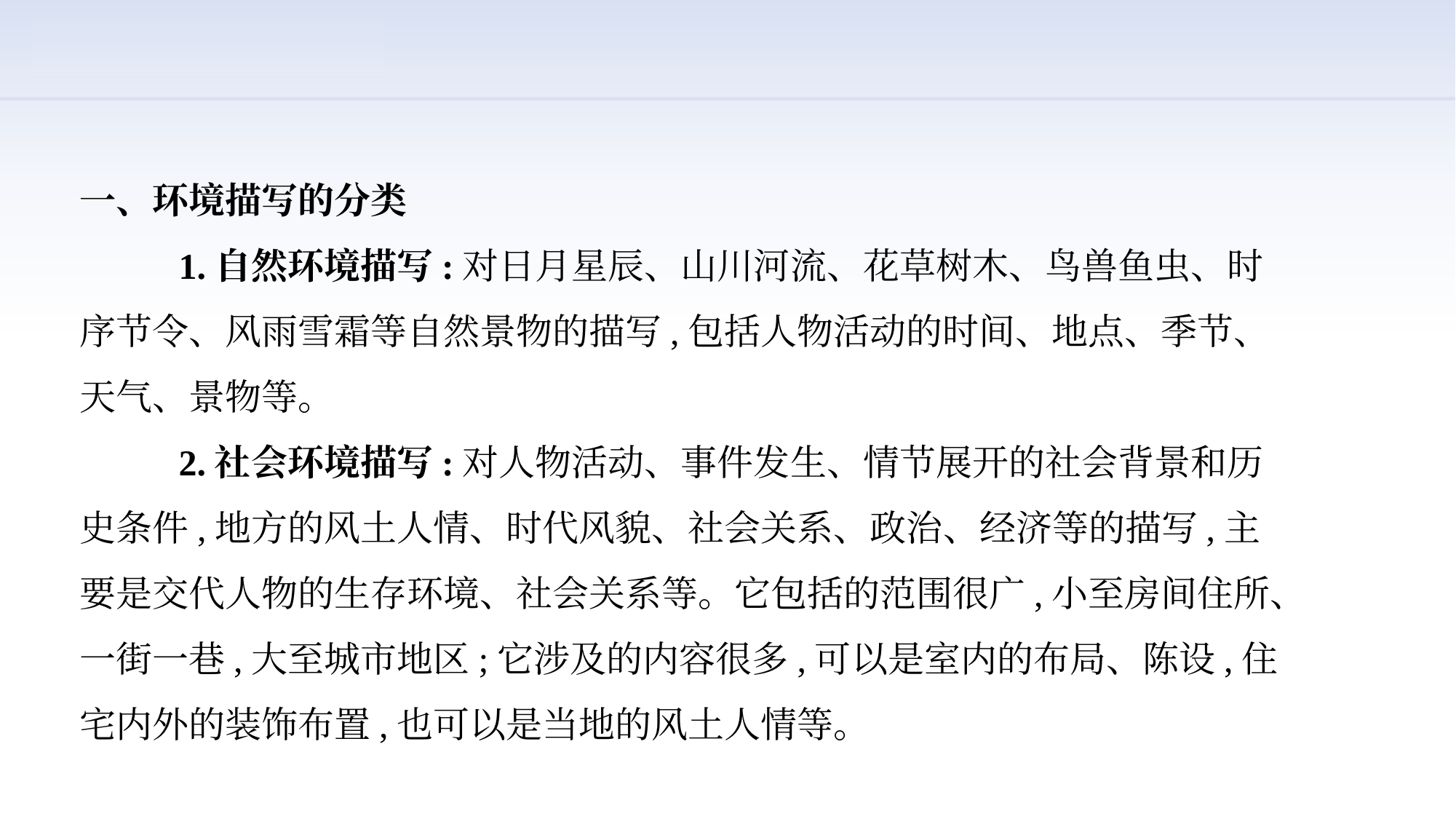

一、环境描写的分类
 　　1.自然环境描写:对日月星辰、山川河流、花草树木、鸟兽鱼虫、时序节令、风雨雪霜等自然景物的描写,包括人物活动的时间、地点、季节、天气、景物等。
 　　2.社会环境描写:对人物活动、事件发生、情节展开的社会背景和历史条件,地方的风土人情、时代风貌、社会关系、政治、经济等的描写,主要是交代人物的生存环境、社会关系等。它包括的范围很广,小至房间住所、一街一巷,大至城市地区;它涉及的内容很多,可以是室内的布局、陈设,住宅内外的装饰布置,也可以是当地的风土人情等。